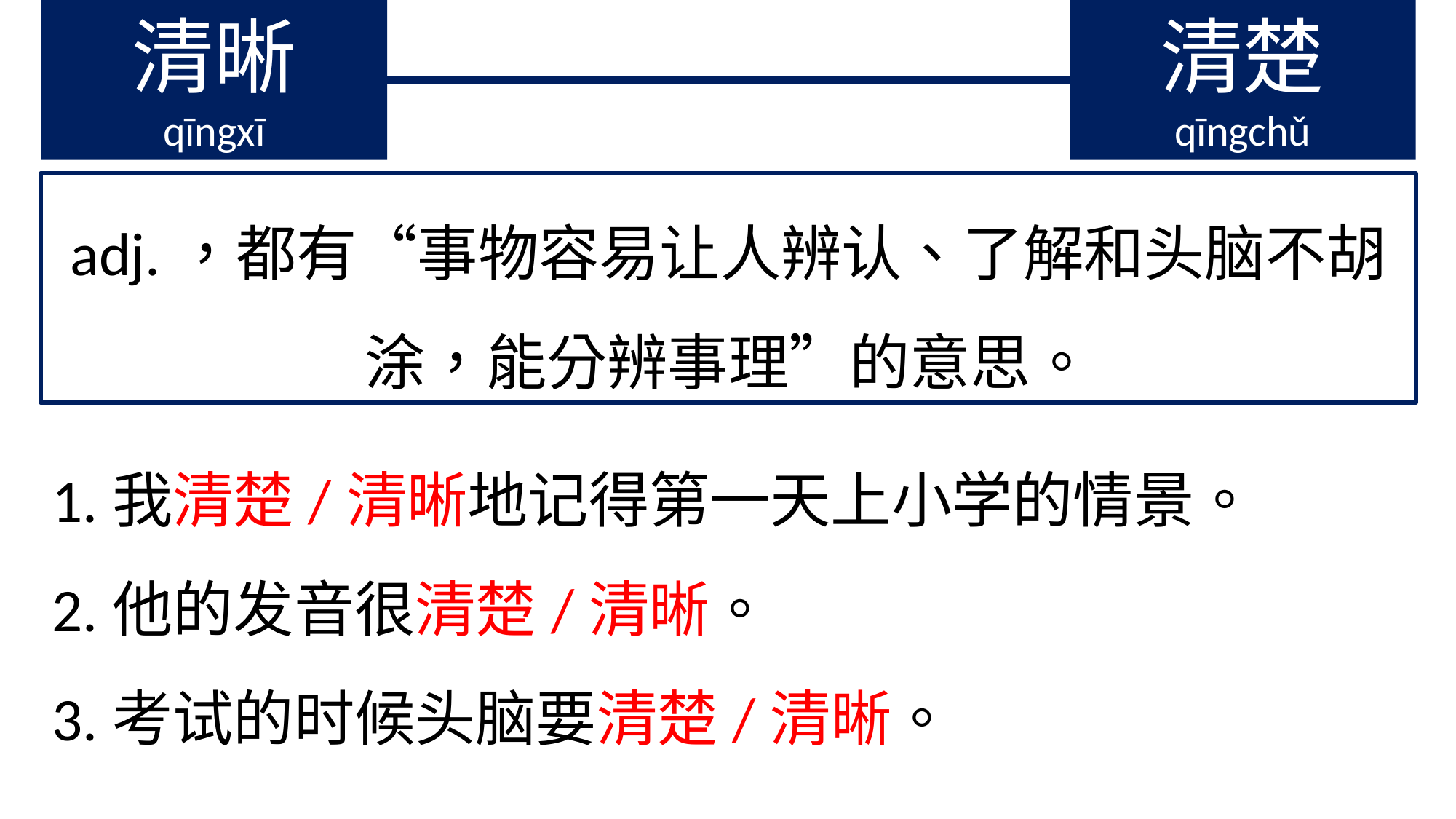

清晰
qīngxī
清楚
qīngchǔ
adj.，都有“事物容易让人辨认、了解和头脑不胡涂，能分辨事理”的意思。
1.我清楚/清晰地记得第一天上小学的情景。
2.他的发音很清楚/清晰。
3.考试的时候头脑要清楚/清晰。